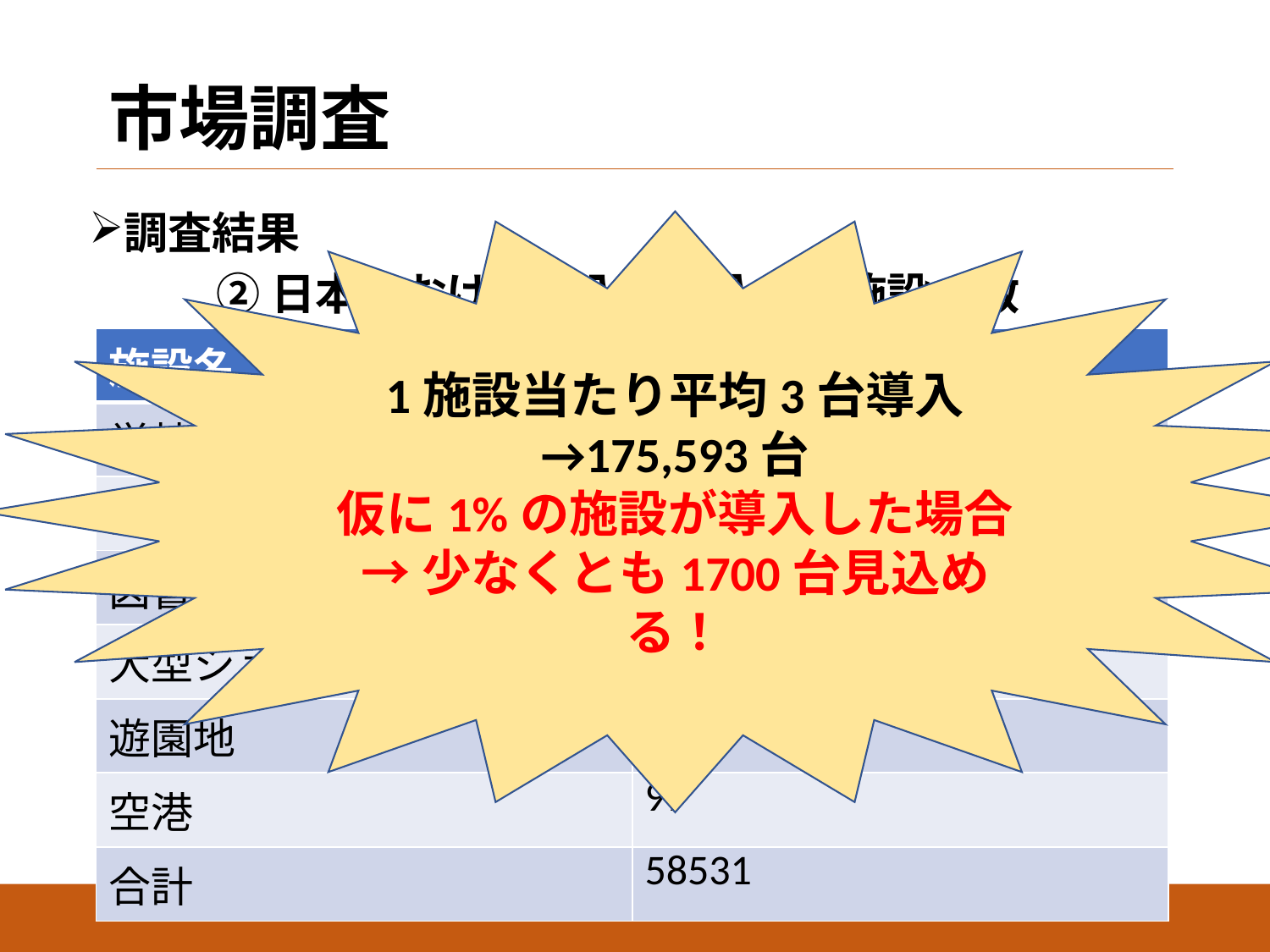

市場調査
調査結果
	②日本における導入が見込める施設の数

1施設当たり平均3台導入
→175,593台
仮に1%の施設が導入した場合
→少なくとも1700台見込める！
| 施設名 | 施設数 |
| --- | --- |
| 学校 | 約50,000 |
| 病院（100床以上） | 約5000 |
| 図書館 | 約3000 |
| 大型ショッピングセンター | 187 |
| 遊園地 | 247 |
| 空港 | 97 |
| 合計 | 58531 |